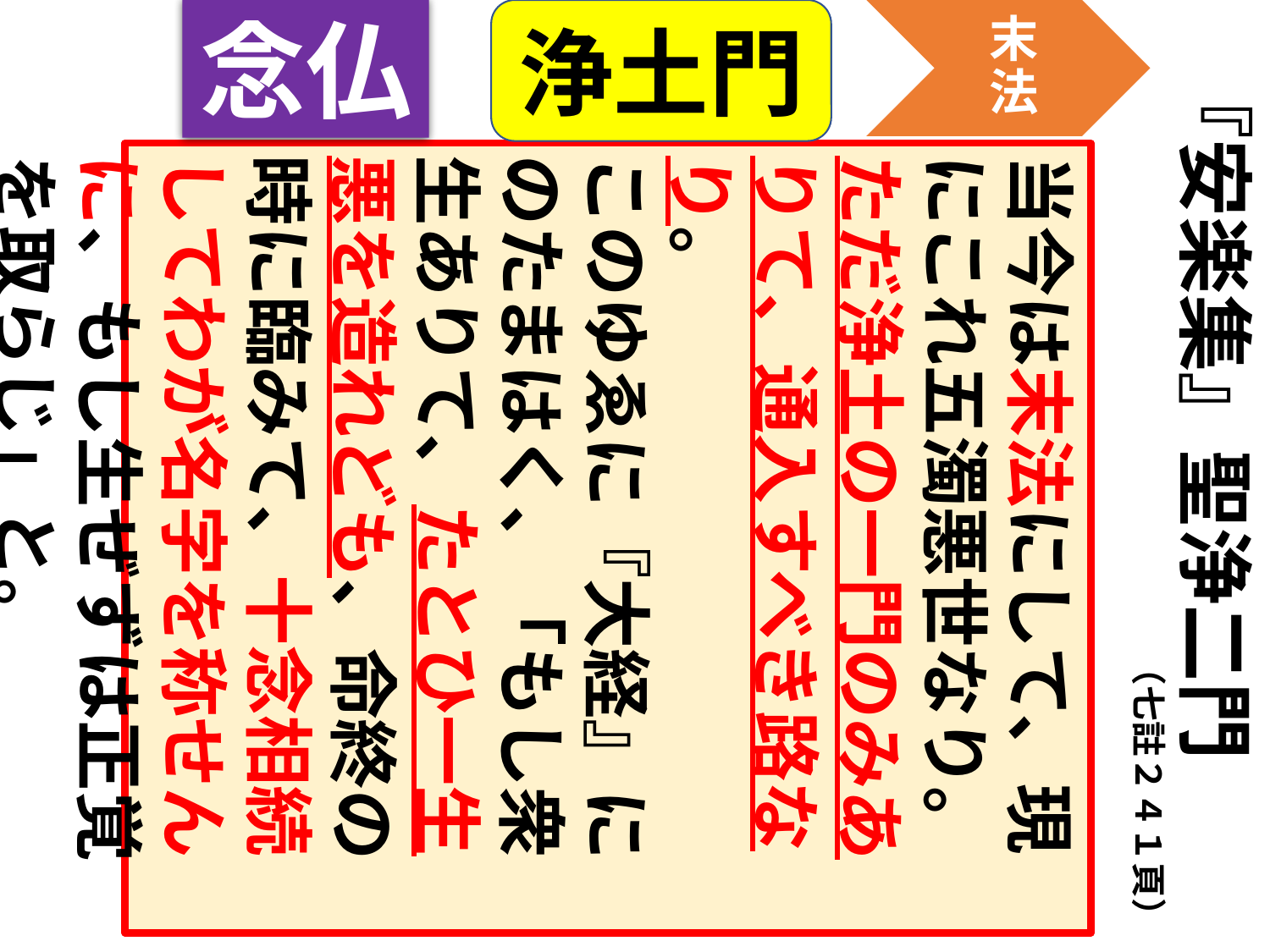

浄土門

末法
念仏
『安楽集』聖浄二門
（七註２４１頁）

当今は末法にして、現にこれ五濁悪世なり。ただ浄土の一門のみありて、通入すべき路なり。
このゆゑに『大経』にのたまはく、「もし衆生ありて、たとひ一生悪を造れども、命終の時に臨みて、十念相続してわが名字を称せんに、もし生ぜずは正覚を取らじ」と。